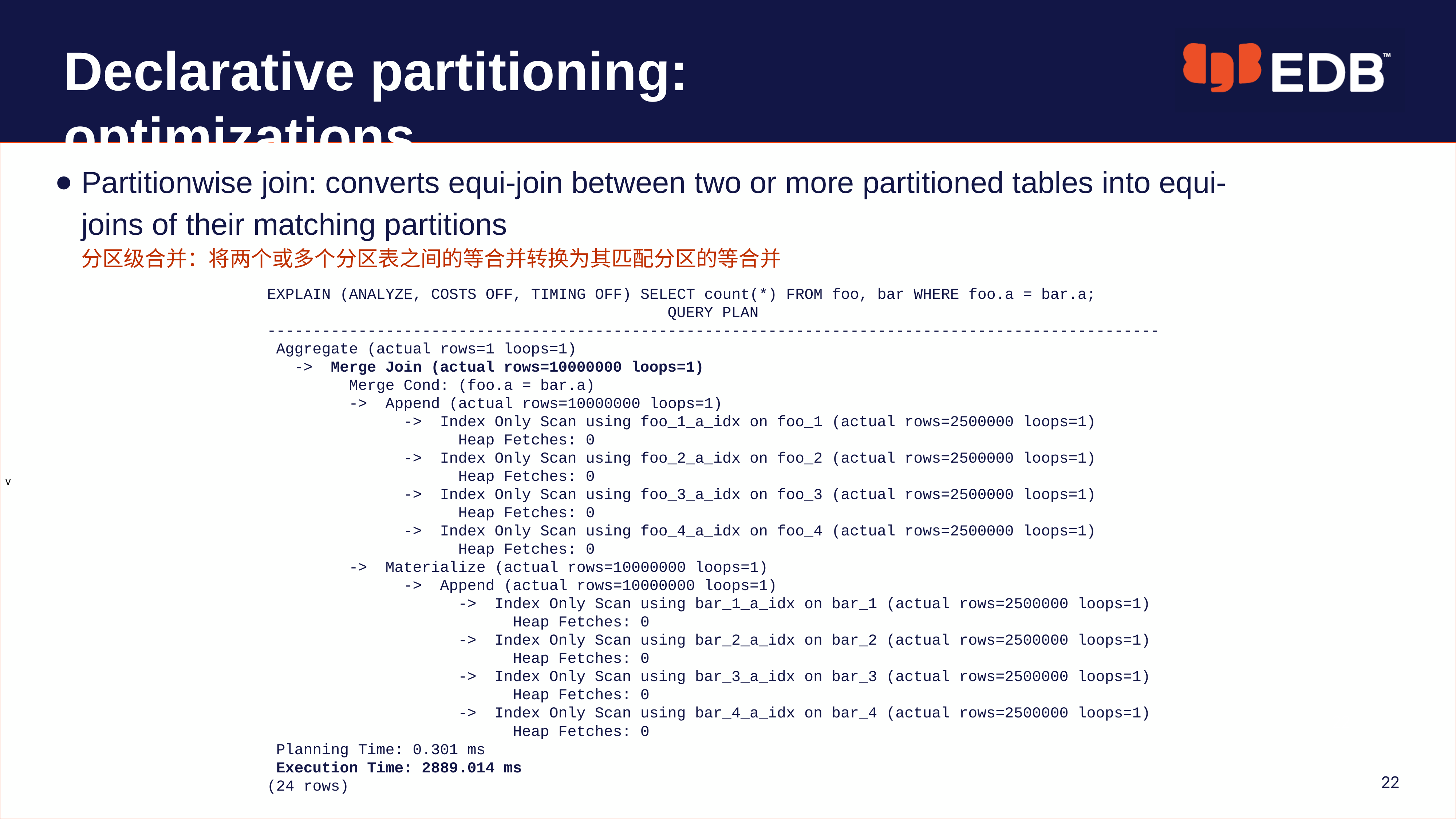

Declarative partitioning: optimizations
Partitionwise join: converts equi-join between two or more partitioned tables into equi-joins of their matching partitions
分区级合并：将两个或多个分区表之间的等合并转换为其匹配分区的等合并

EXPLAIN (ANALYZE, COSTS OFF, TIMING OFF) SELECT count(*) FROM foo, bar WHERE foo.a = bar.a;
                                            QUERY PLAN
--------------------------------------------------------------------------------------------------
 Aggregate (actual rows=1 loops=1)
   ->  Merge Join (actual rows=10000000 loops=1)
         Merge Cond: (foo.a = bar.a)
         ->  Append (actual rows=10000000 loops=1)
               ->  Index Only Scan using foo_1_a_idx on foo_1 (actual rows=2500000 loops=1)
                     Heap Fetches: 0
               ->  Index Only Scan using foo_2_a_idx on foo_2 (actual rows=2500000 loops=1)
                     Heap Fetches: 0
               ->  Index Only Scan using foo_3_a_idx on foo_3 (actual rows=2500000 loops=1)
                     Heap Fetches: 0
               ->  Index Only Scan using foo_4_a_idx on foo_4 (actual rows=2500000 loops=1)
                     Heap Fetches: 0
         ->  Materialize (actual rows=10000000 loops=1)
               ->  Append (actual rows=10000000 loops=1)
                     ->  Index Only Scan using bar_1_a_idx on bar_1 (actual rows=2500000 loops=1)
                           Heap Fetches: 0
                     ->  Index Only Scan using bar_2_a_idx on bar_2 (actual rows=2500000 loops=1)
                           Heap Fetches: 0
                     ->  Index Only Scan using bar_3_a_idx on bar_3 (actual rows=2500000 loops=1)
                           Heap Fetches: 0
                     ->  Index Only Scan using bar_4_a_idx on bar_4 (actual rows=2500000 loops=1)
                           Heap Fetches: 0
 Planning Time: 0.301 ms
 Execution Time: 2889.014 ms
(24 rows)

22
22